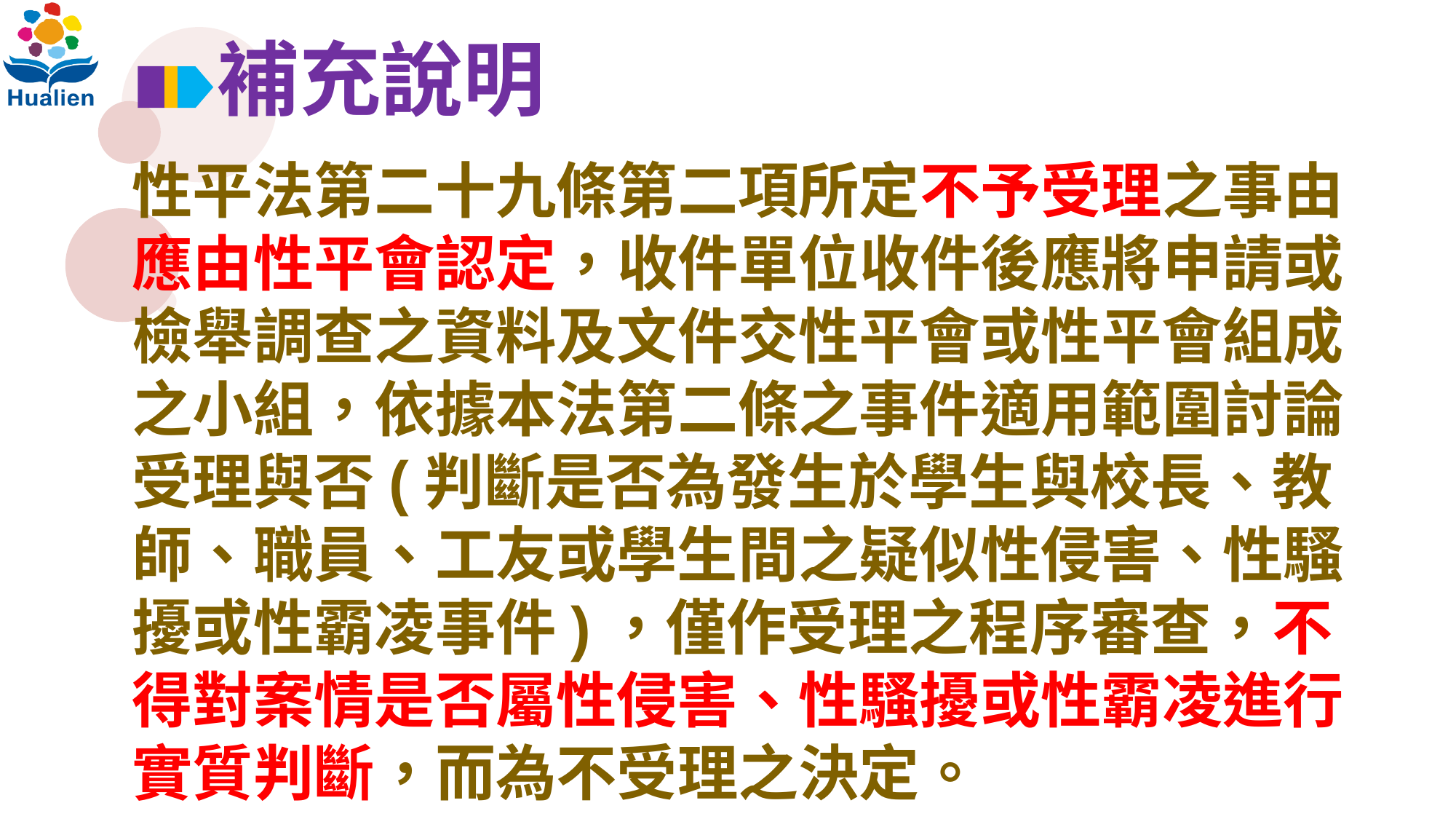

補充說明

性平法第二十九條第二項所定不予受理之事由應由性平會認定，收件單位收件後應將申請或檢舉調查之資料及文件交性平會或性平會組成之小組，依據本法第二條之事件適用範圍討論受理與否(判斷是否為發生於學生與校長、教師、職員、工友或學生間之疑似性侵害、性騷擾或性霸凌事件)，僅作受理之程序審查，不得對案情是否屬性侵害、性騷擾或性霸凌進行實質判斷，而為不受理之決定。